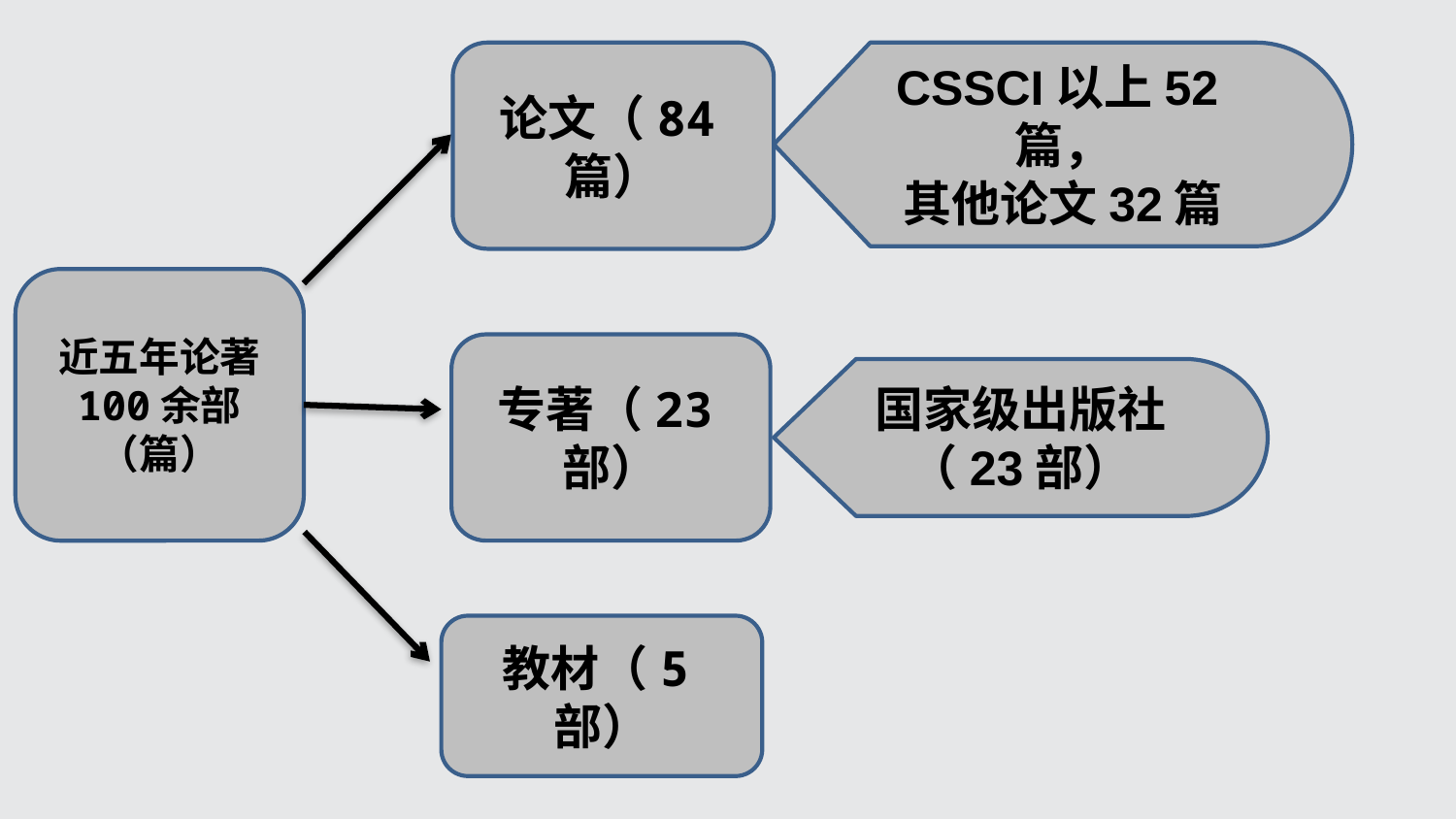

论文（84篇）
CSSCI以上52篇，
其他论文32篇
近五年论著
100余部（篇）
专著（23部）
国家级出版社（23部）
教材（5部）